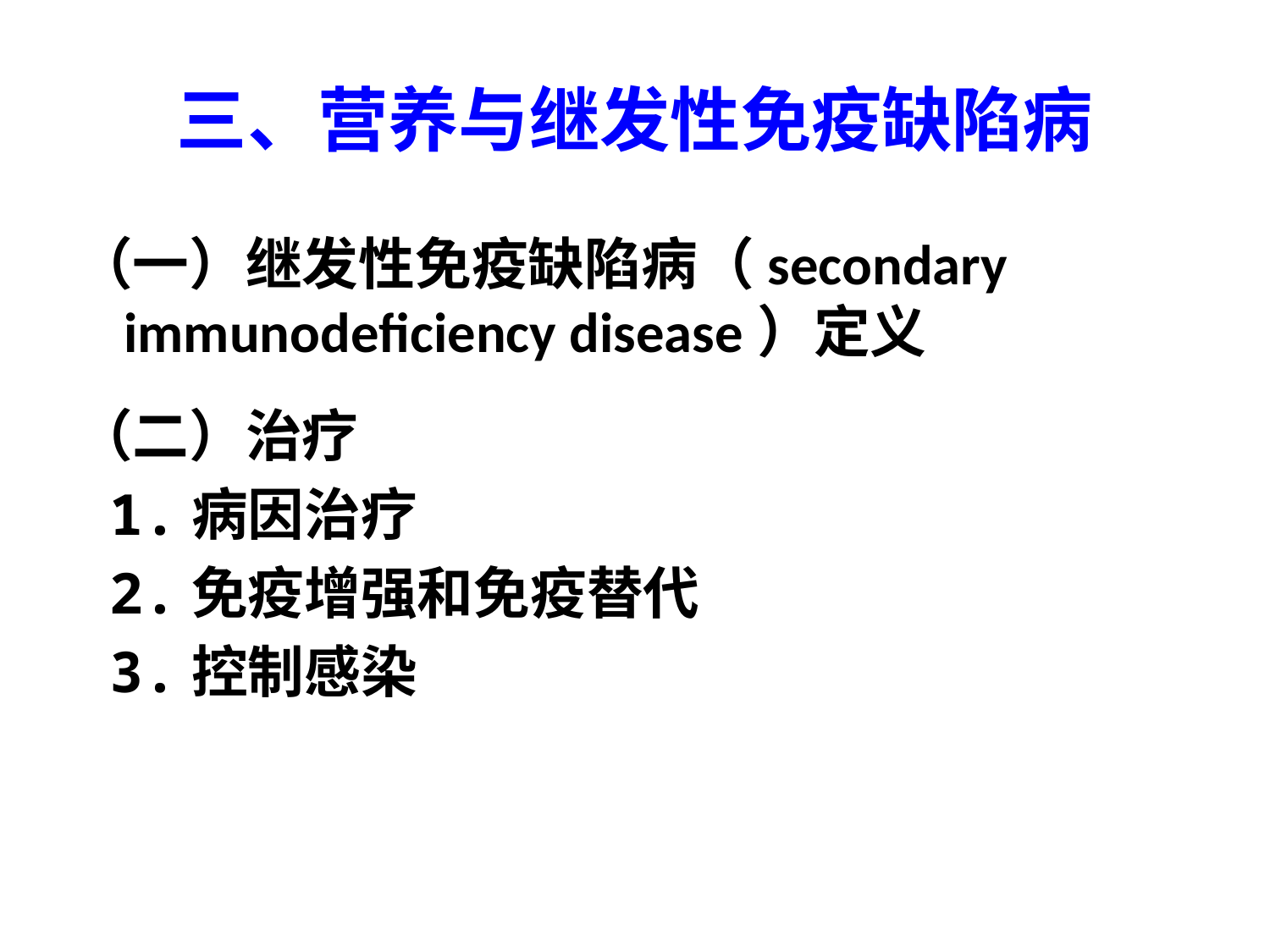

# 三、营养与继发性免疫缺陷病
（一）继发性免疫缺陷病（secondary immunodeficiency disease）定义

（二）治疗
 1.病因治疗
 2.免疫增强和免疫替代
 3.控制感染